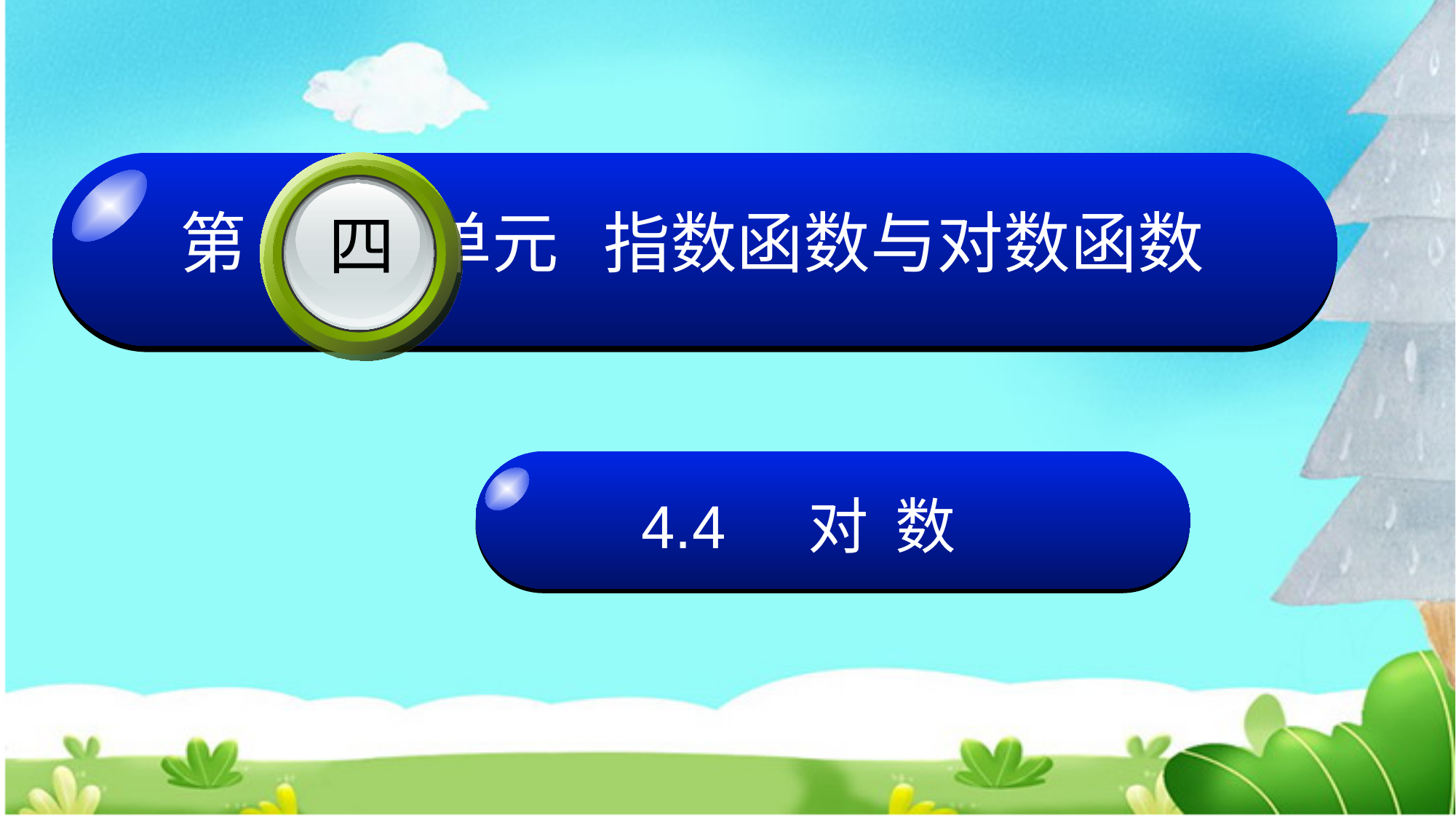

第            单元   指数函数与对数函数

四

4.4    对  数